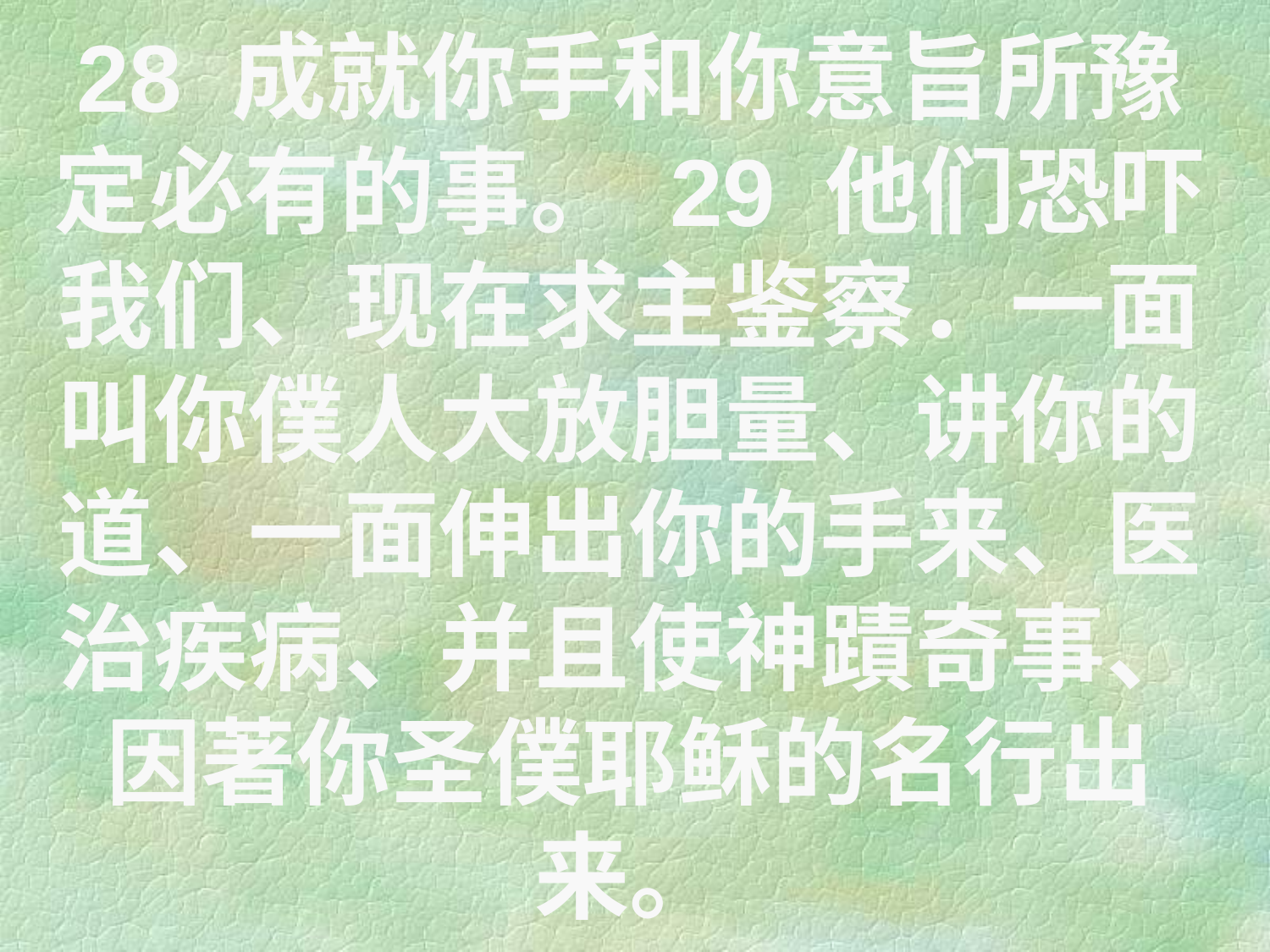

28 成就你手和你意旨所豫定必有的事。 29 他们恐吓我们、现在求主鉴察．一面叫你僕人大放胆量、讲你的道、一面伸出你的手来、医治疾病、并且使神蹟奇事、因著你圣僕耶稣的名行出来。